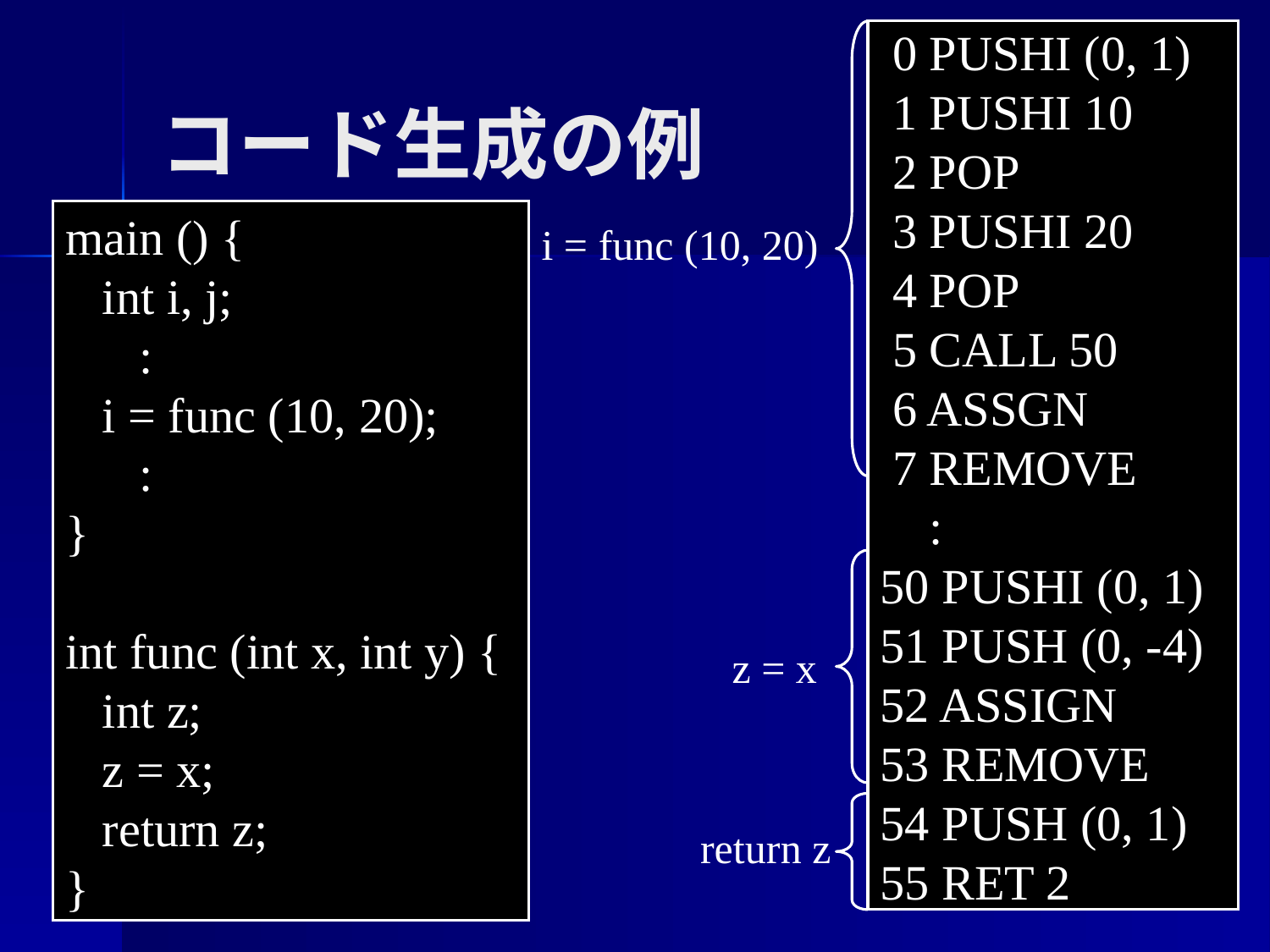

コード生成の例

 0 PUSHI (0, 1)
 1 PUSHI 10
 2 POP
 3 PUSHI 20
 4 POP
 5 CALL 50
 6 ASSGN
 7 REMOVE
    :
50 PUSHI (0, 1)
51 PUSH (0, -4)
52 ASSIGN
53 REMOVE
54 PUSH (0, 1)
55 RET 2
main () {
   int i, j;
      :
   i = func (10, 20);
      :
}

int func (int x, int y) {
   int z;
   z = x;
   return z;
}
i = func (10, 20)

z = x

return z